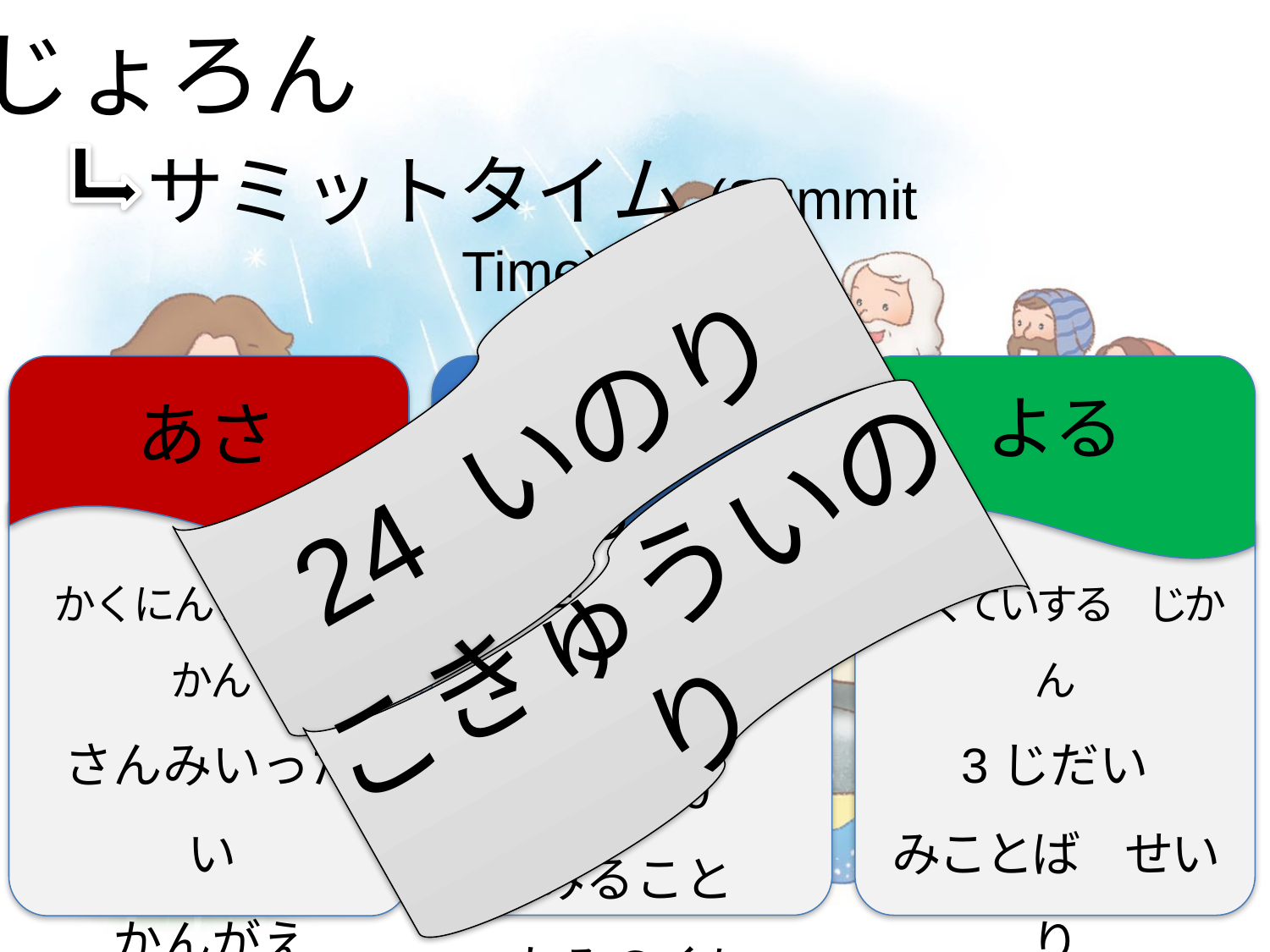

じょろん
サミットタイム(Summit Time)

24 いのり

ひる
よる
あさ

こきゅういのり
かくにんする　じかん
さんみいったい
かんがえ
５つのちから
かえる　じかん
みざ 9
みること
かみのくに
かくていする　じかん
3じだい
みことば　せいり
いやし　ちから